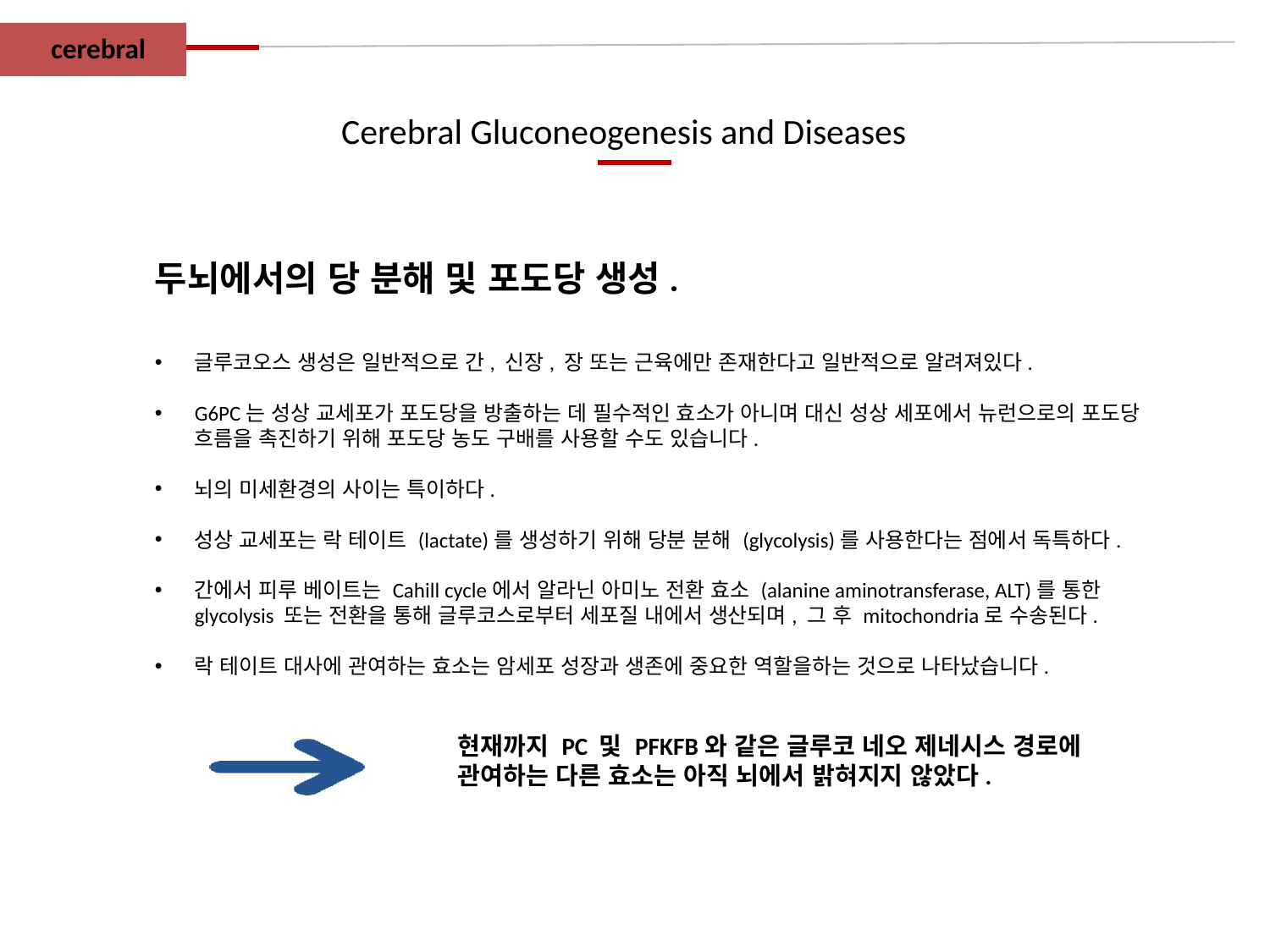

cerebral

Cerebral Gluconeogenesis and Diseases

두뇌에서의 당 분해 및 포도당 생성.

글루코오스 생성은 일반적으로 간, 신장, 장 또는 근육에만 존재한다고 일반적으로 알려져있다.

G6PC는 성상 교세포가 포도당을 방출하는 데 필수적인 효소가 아니며 대신 성상 세포에서 뉴런으로의 포도당 흐름을 촉진하기 위해 포도당 농도 구배를 사용할 수도 있습니다.

뇌의 미세환경의 사이는 특이하다.

성상 교세포는 락 테이트 (lactate)를 생성하기 위해 당분 분해 (glycolysis)를 사용한다는 점에서 독특하다.

간에서 피루 베이트는 Cahill cycle에서 알라닌 아미노 전환 효소 (alanine aminotransferase, ALT)를 통한 glycolysis 또는 전환을 통해 글루코스로부터 세포질 내에서 생산되며, 그 후 mitochondria로 수송된다.

락 테이트 대사에 관여하는 효소는 암세포 성장과 생존에 중요한 역할을하는 것으로 나타났습니다.
현재까지 PC 및 PFKFB와 같은 글루코 네오 제네시스 경로에 관여하는 다른 효소는 아직 뇌에서 밝혀지지 않았다.